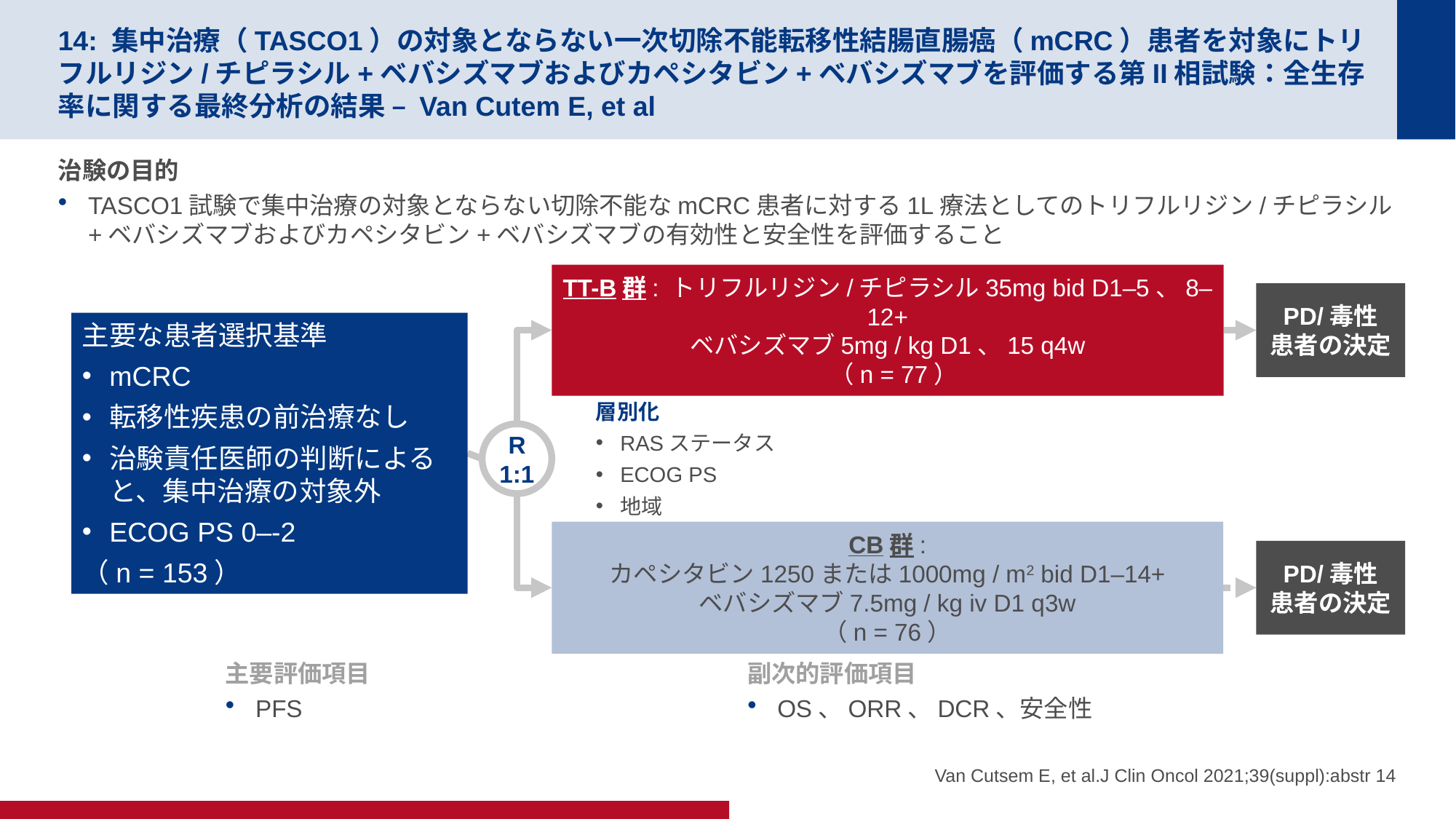

# 14: 集中治療（TASCO1）の対象とならない一次切除不能転移性結腸直腸癌（mCRC）患者を対象にトリフルリジン/チピラシル+ベバシズマブおよびカペシタビン+ベバシズマブを評価する第II相試験：全生存率に関する最終分析の結果 – Van Cutem E, et al
治験の目的
TASCO1試験で集中治療の対象とならない切除不能なmCRC患者に対する1L療法としてのトリフルリジン/チピラシル+ベバシズマブおよびカペシタビン+ベバシズマブの有効性と安全性を評価すること

TT-B群: トリフルリジン/チピラシル35mg bid D1–5、8–12+
ベバシズマブ5mg / kg D1、15 q4w
 （n = 77）
PD/毒性
患者の決定
主要な患者選択基準
mCRC
転移性疾患の前治療なし
治験責任医師の判断によると、集中治療の対象外
ECOG PS 0–-2
（n = 153）
層別化
RASステータス
ECOG PS
地域
R
1:1
CB群:
カペシタビン1250または1000mg / m2 bid D1–14+
ベバシズマブ7.5mg / kg iv D1 q3w
（n = 76）
PD/毒性
患者の決定
主要評価項目
PFS

副次的評価項目
OS、ORR、DCR、安全性
Van Cutsem E, et al.J Clin Oncol 2021;39(suppl):abstr 14